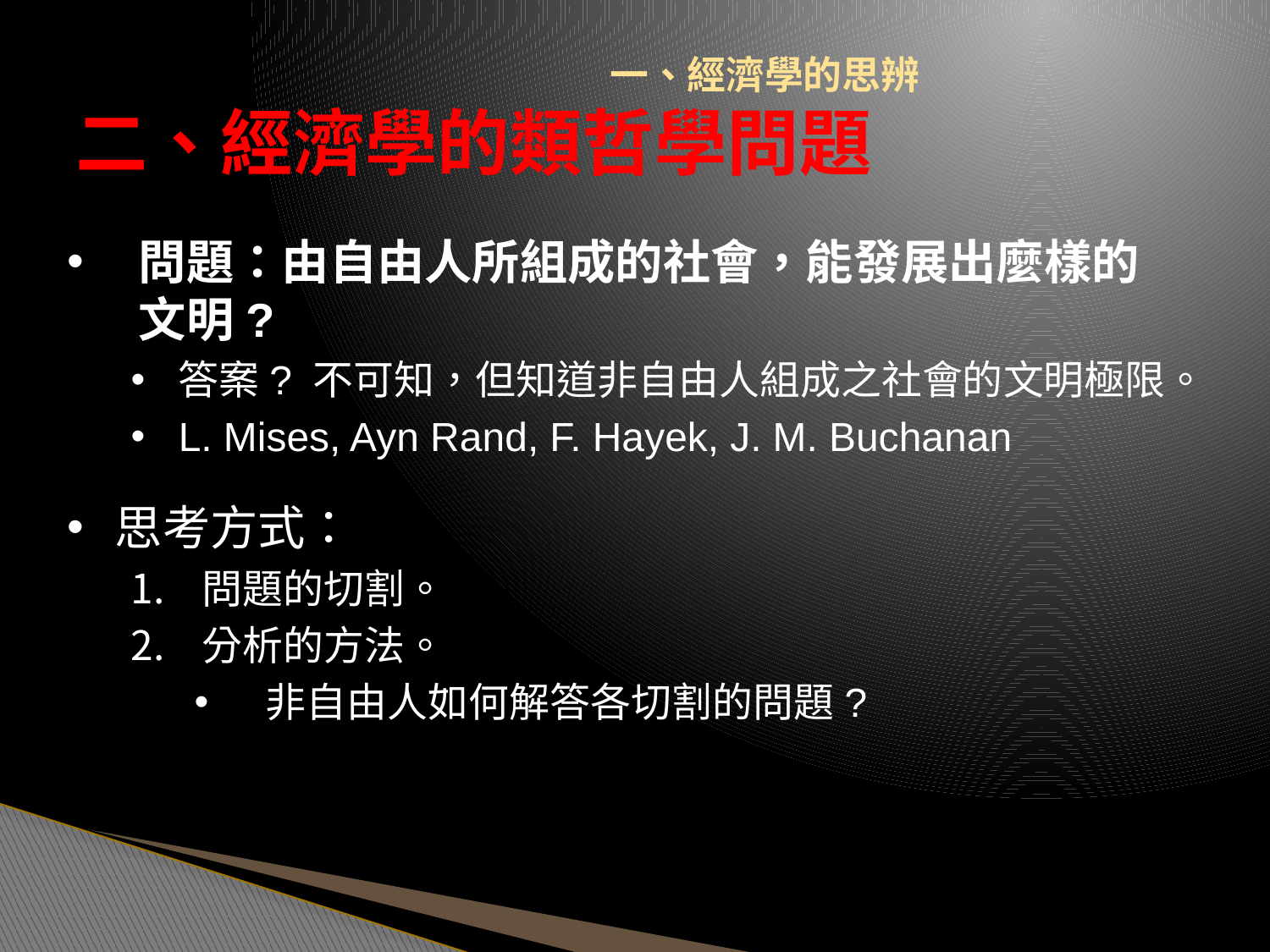

# 一、經濟學的思辨 二、經濟學的類哲學問題
問題：由自由人所組成的社會，能發展出麼樣的文明?
答案? 不可知，但知道非自由人組成之社會的文明極限。
L. Mises, Ayn Rand, F. Hayek, J. M. Buchanan
思考方式：
問題的切割。
分析的方法。
非自由人如何解答各切割的問題?